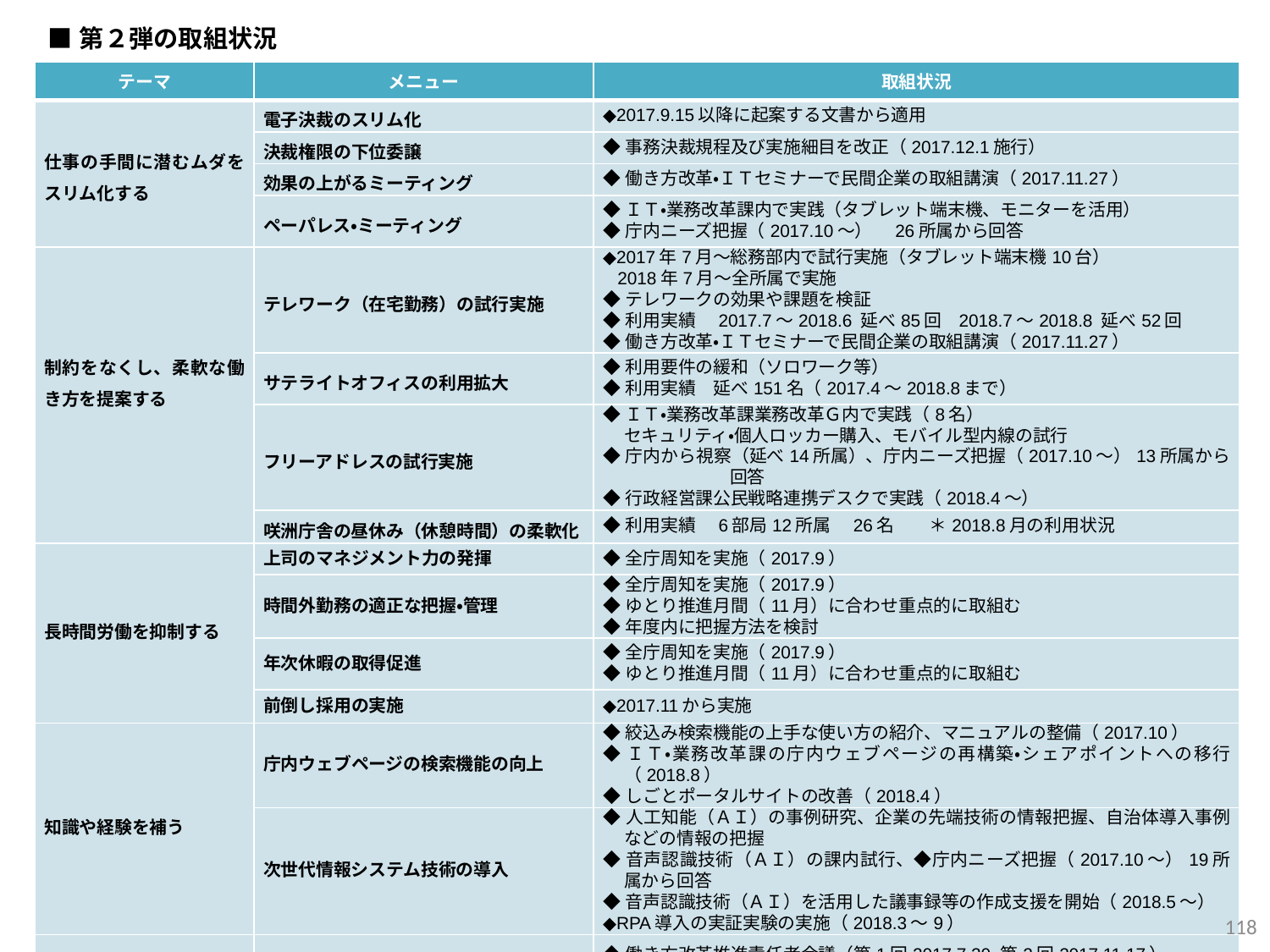

■第２弾の取組状況
| テーマ | メニュー | 取組状況 |
| --- | --- | --- |
| 仕事の手間に潜むムダをスリム化する | 電子決裁のスリム化 | ◆2017.9.15以降に起案する文書から適用 |
|  | 決裁権限の下位委譲 | ◆事務決裁規程及び実施細目を改正（2017.12.1施行） |
|  | 効果の上がるミーティング | ◆働き方改革・ＩＴセミナーで民間企業の取組講演（2017.11.27） |
|  | ペーパレス・ミーティング | ◆ＩＴ・業務改革課内で実践（タブレット端末機、モニターを活用） ◆庁内ニーズ把握（2017.10～）　26所属から回答 |
| 制約をなくし、柔軟な働き方を提案する | テレワーク（在宅勤務）の試行実施 | ◆2017年7月～総務部内で試行実施（タブレット端末機10台） 2018年7月～全所属で実施 ◆テレワークの効果や課題を検証 ◆利用実績　2017.7～2018.6 延べ85回 2018.7～2018.8 延べ52回 ◆働き方改革・ＩＴセミナーで民間企業の取組講演（2017.11.27） |
|  | サテライトオフィスの利用拡大 | ◆利用要件の緩和（ソロワーク等） ◆利用実績　延べ151名（2017.4～2018.8まで） |
|  | フリーアドレスの試行実施 | ◆ＩＴ・業務改革課業務改革Ｇ内で実践（8名） セキュリティ・個人ロッカー購入、モバイル型内線の試行 ◆庁内から視察（延べ14所属）、庁内ニーズ把握（2017.10～）13所属から回答 ◆行政経営課公民戦略連携デスクで実践（2018.4～） |
|  | 咲洲庁舎の昼休み（休憩時間）の柔軟化 | ◆利用実績　6部局12所属　26名　　＊2018.8月の利用状況 |
| 長時間労働を抑制する | 上司のマネジメント力の発揮 | ◆全庁周知を実施（2017.9） |
|  | 時間外勤務の適正な把握・管理 | ◆全庁周知を実施（2017.9） ◆ゆとり推進月間（11月）に合わせ重点的に取組む ◆年度内に把握方法を検討 |
|  | 年次休暇の取得促進 | ◆全庁周知を実施（2017.9） ◆ゆとり推進月間（11月）に合わせ重点的に取組む |
|  | 前倒し採用の実施 | ◆2017.11から実施 |
| 知識や経験を補う | 庁内ウェブページの検索機能の向上 | ◆絞込み検索機能の上手な使い方の紹介、マニュアルの整備（2017.10） ◆ＩＴ・業務改革課の庁内ウェブページの再構築・シェアポイントへの移行（2018.8） ◆しごとポータルサイトの改善（2018.4） |
|  | 次世代情報システム技術の導入 | ◆人工知能（ＡＩ）の事例研究、企業の先端技術の情報把握、自治体導入事例などの情報の把握 ◆音声認識技術（ＡＩ）の課内試行、◆庁内ニーズ把握（2017.10～）19所属から回答 ◆音声認識技術（ＡＩ）を活用した議事録等の作成支援を開始（2018.5～） ◆RPA導入の実証実験の実施（2018.3～9） |
| 庁内推進体制 | 庁内推進体制と部局の取組サポート | ◆働き方改革推進責任者会議（第1回2017.7.20・第2回2017.11.17） ◆働き方改革・ITセミナー（2017.11.27） |
118